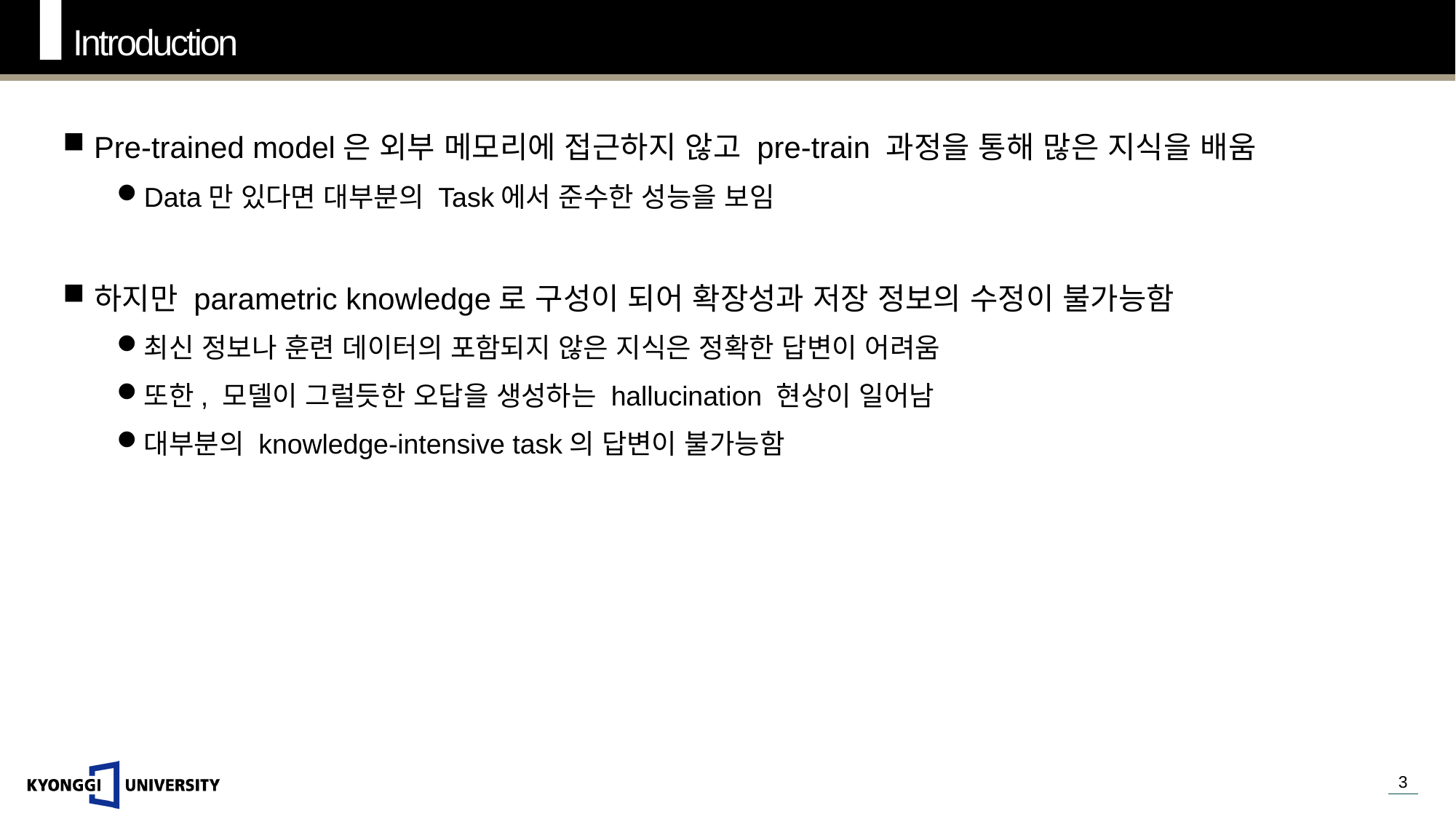

Introduction
Pre-trained model은 외부 메모리에 접근하지 않고 pre-train 과정을 통해 많은 지식을 배움
Data만 있다면 대부분의 Task에서 준수한 성능을 보임

하지만 parametric knowledge로 구성이 되어 확장성과 저장 정보의 수정이 불가능함
최신 정보나 훈련 데이터의 포함되지 않은 지식은 정확한 답변이 어려움
또한, 모델이 그럴듯한 오답을 생성하는 hallucination 현상이 일어남
대부분의 knowledge-intensive task의 답변이 불가능함